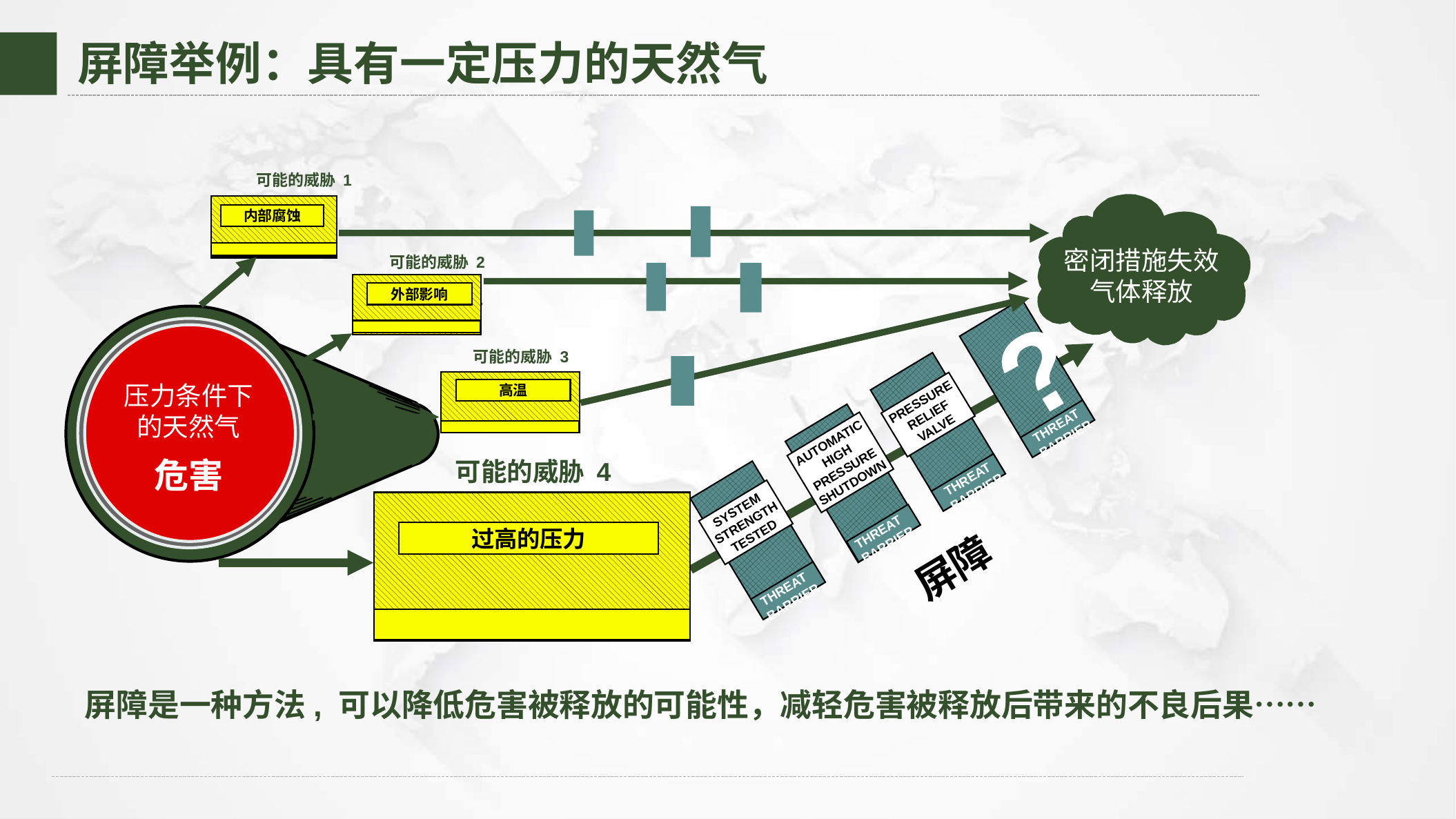

屏障举例：具有一定压力的天然气
可能的威胁 1

密闭措施失效
气体释放

内部腐蚀
THREAT

可能的威胁 2

外部影响
THREAT

压力条件下
的天然气
危害

可能的威胁 3

THREAT

高温
?

AUTOMATIC
HIGH
PRESSURE
SHUTDOWN
SYSTEM
STRENGTH
TESTED
PRESSURE
RELIEF
VALVE
THREAT
BARRIER
THREAT
BARRIER
THREAT
BARRIER
THREAT
BARRIER

可能的威胁 4

过高的压力

屏障

屏障是一种方法, 可以降低危害被释放的可能性，减轻危害被释放后带来的不良后果……